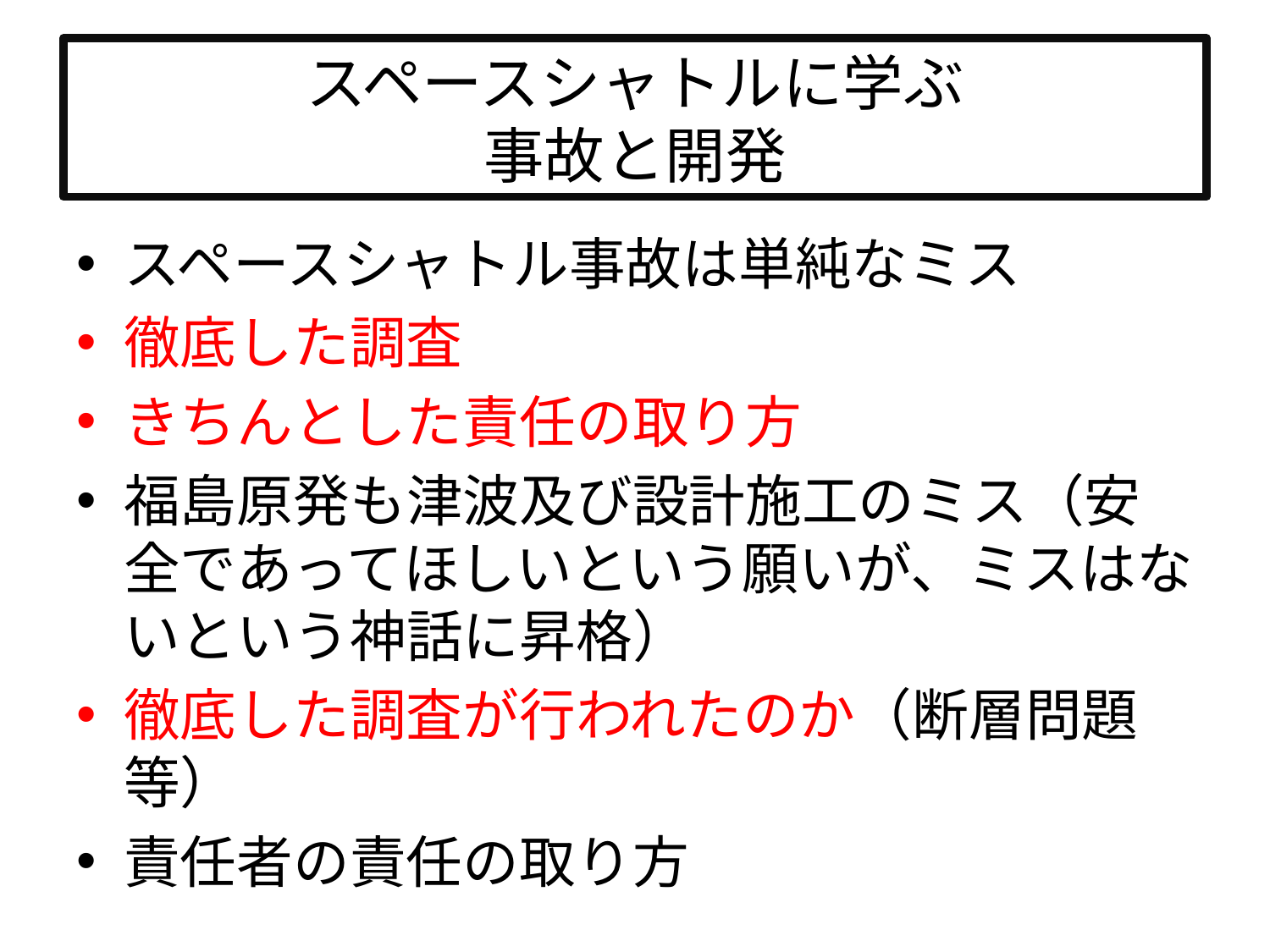

# スペースシャトルに学ぶ 事故と開発
スペースシャトル事故は単純なミス
徹底した調査
きちんとした責任の取り方
福島原発も津波及び設計施工のミス（安全であってほしいという願いが、ミスはないという神話に昇格）
徹底した調査が行われたのか（断層問題等）
責任者の責任の取り方